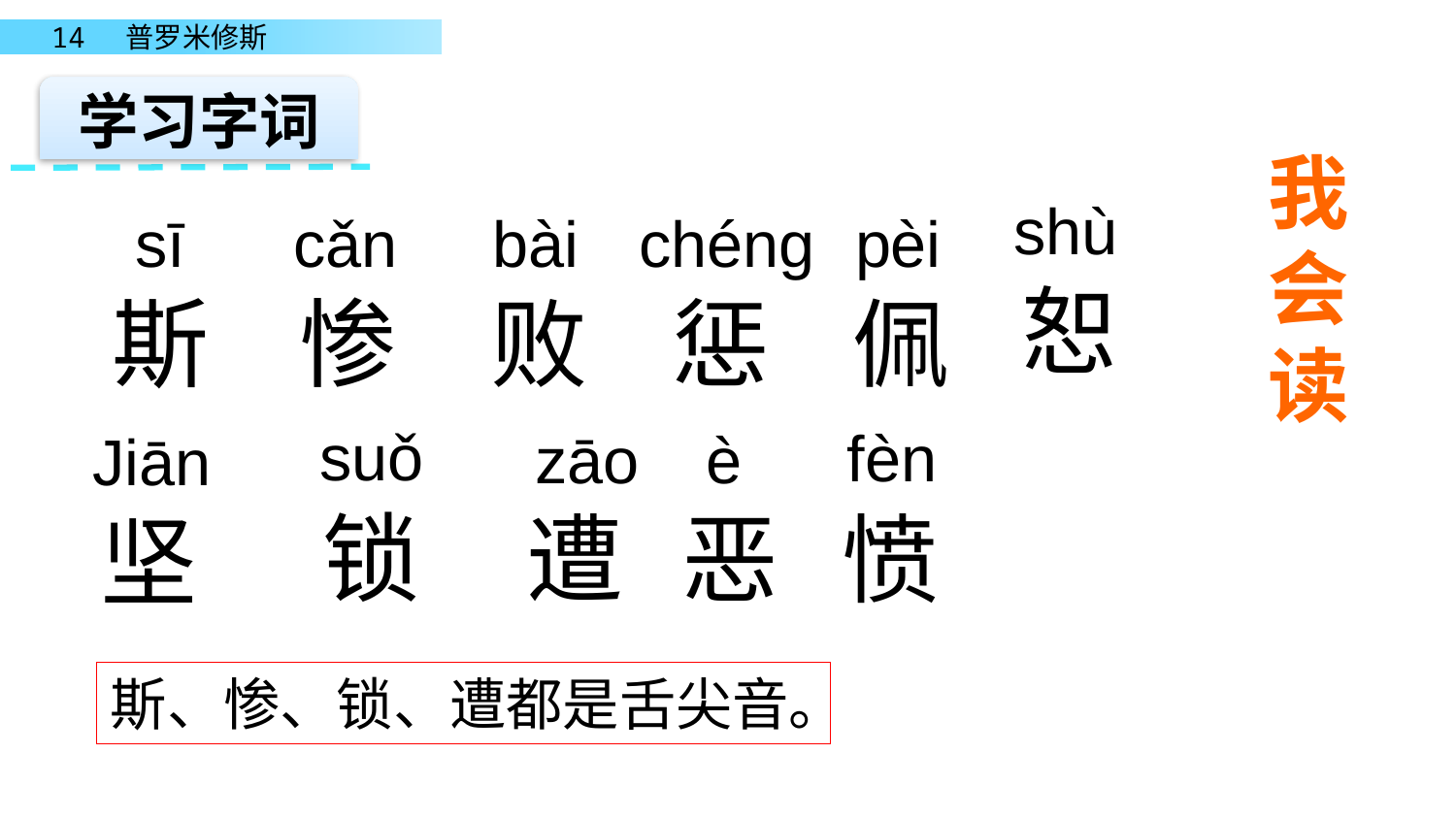

学习字词
我会读
shù
cǎn
bài
chéng
pèi
   sī
恕
斯
惨
败
惩
佩
suǒ
fèn
zāo
è
Jiān
锁
遭
恶
愤
坚
斯、惨、锁、遭都是舌尖音。